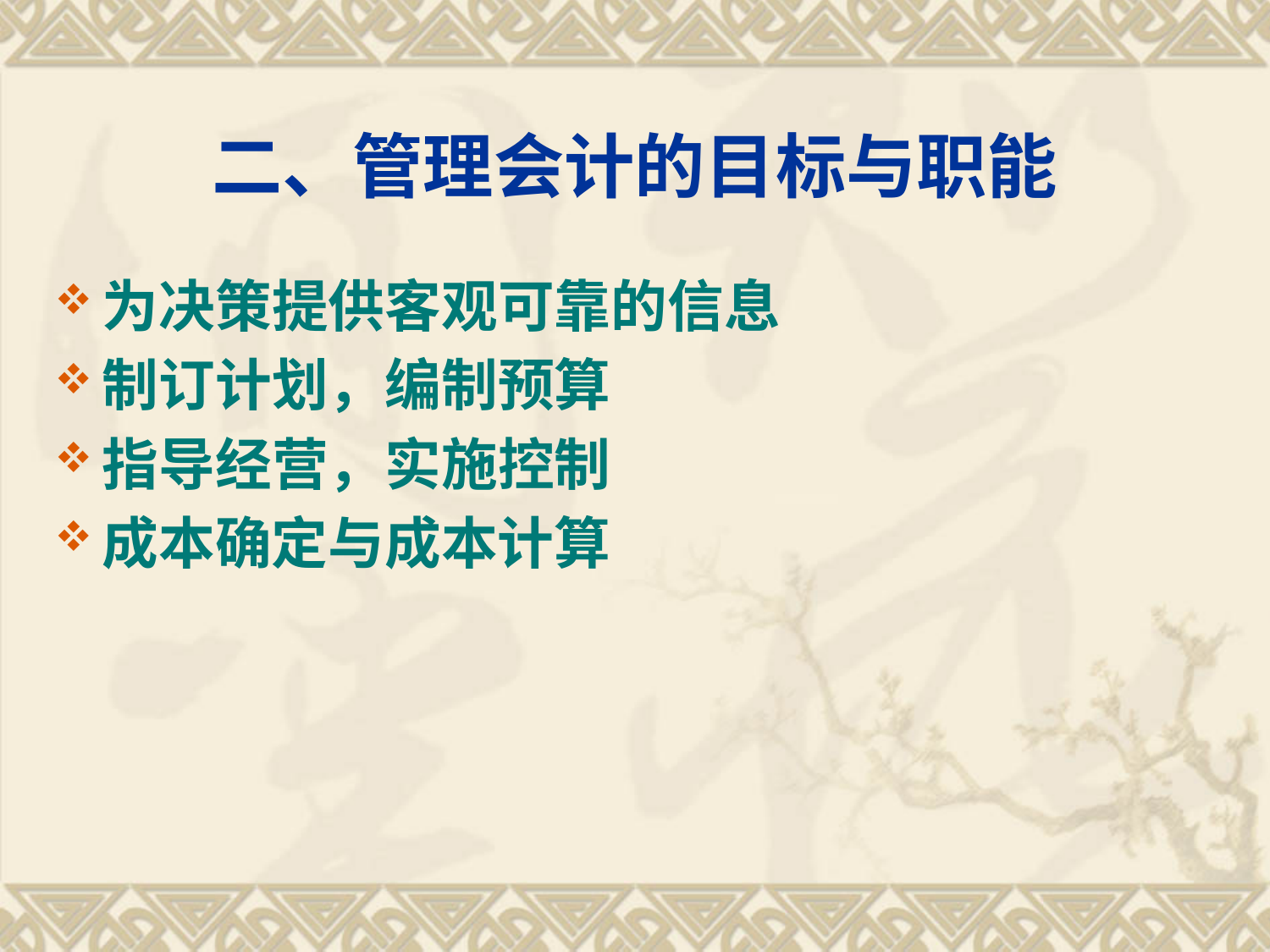

二、管理会计的目标与职能
为决策提供客观可靠的信息
制订计划，编制预算
指导经营，实施控制
成本确定与成本计算